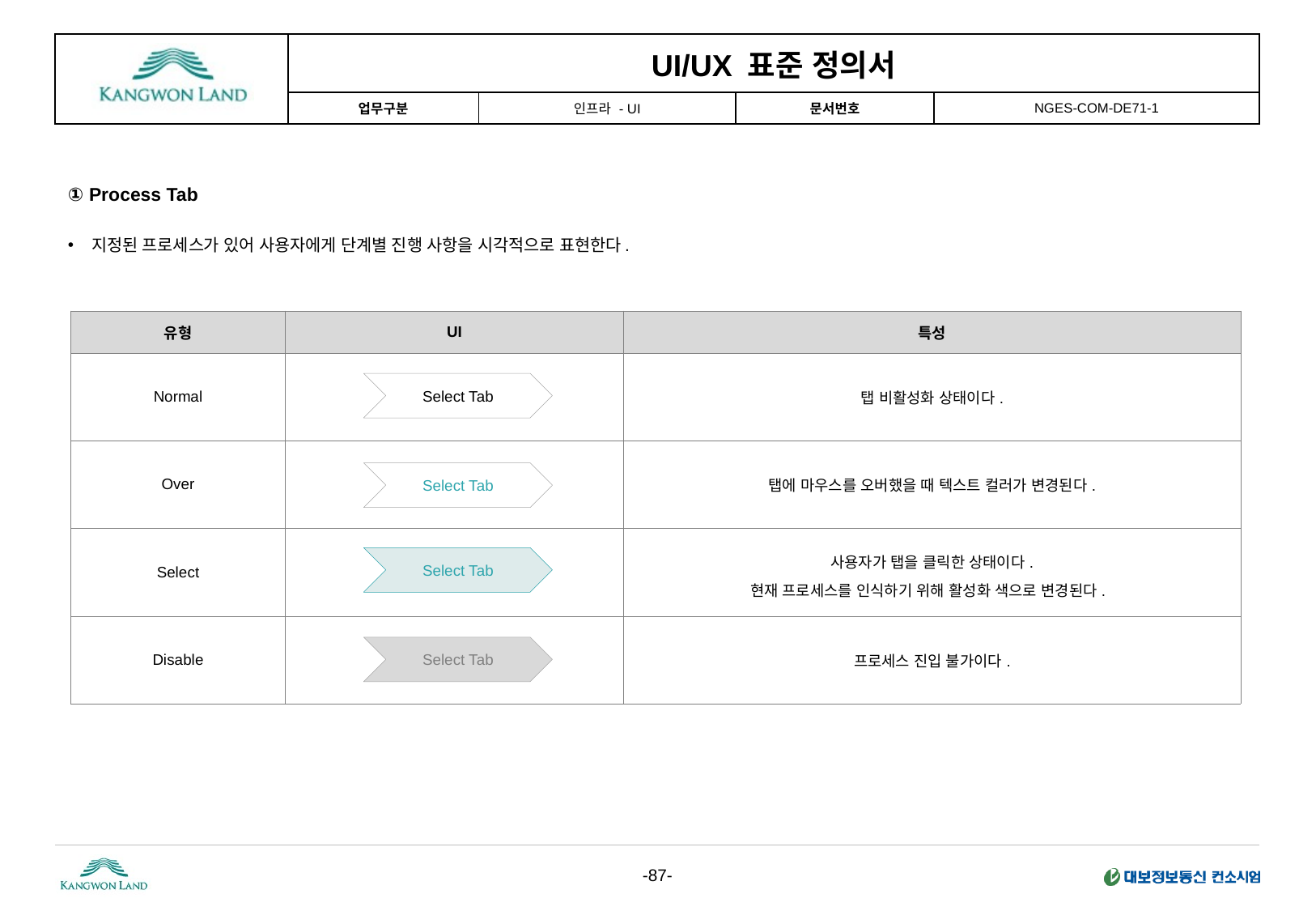

① Process Tab
지정된 프로세스가 있어 사용자에게 단계별 진행 사항을 시각적으로 표현한다.
| 유형 | UI | 특성 |
| --- | --- | --- |
| Normal |  | 탭 비활성화 상태이다. |
| Over |  | 탭에 마우스를 오버했을 때 텍스트 컬러가 변경된다. |
| Select |  | 사용자가 탭을 클릭한 상태이다. 현재 프로세스를 인식하기 위해 활성화 색으로 변경된다. |
| Disable |  | 프로세스 진입 불가이다. |
Select Tab
Select Tab
Select Tab
Select Tab